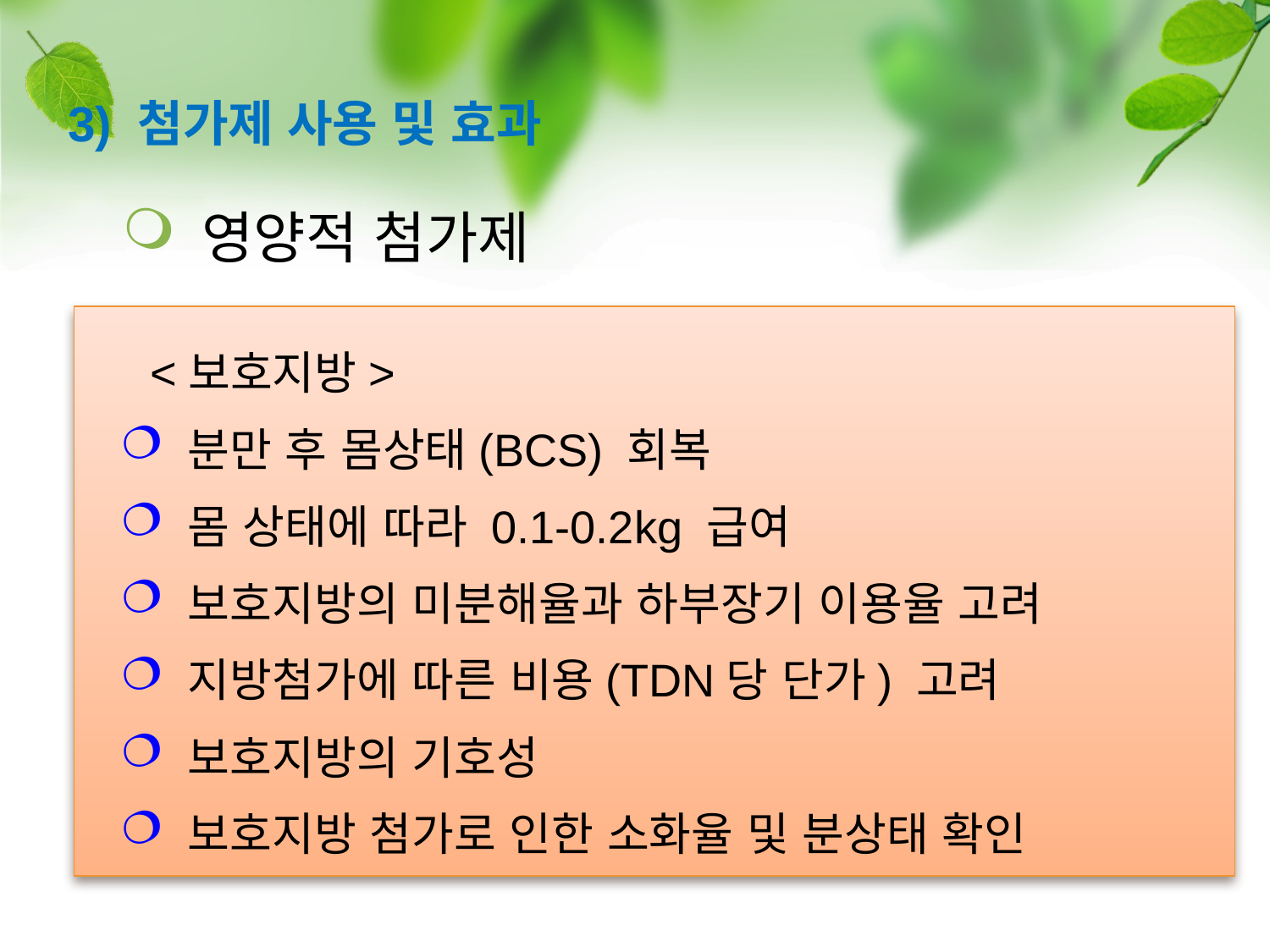

3) 첨가제 사용 및 효과
 영양적 첨가제
<보호지방>
 분만 후 몸상태(BCS) 회복
 몸 상태에 따라 0.1-0.2kg 급여
 보호지방의 미분해율과 하부장기 이용율 고려
 지방첨가에 따른 비용(TDN당 단가) 고려
 보호지방의 기호성
 보호지방 첨가로 인한 소화율 및 분상태 확인